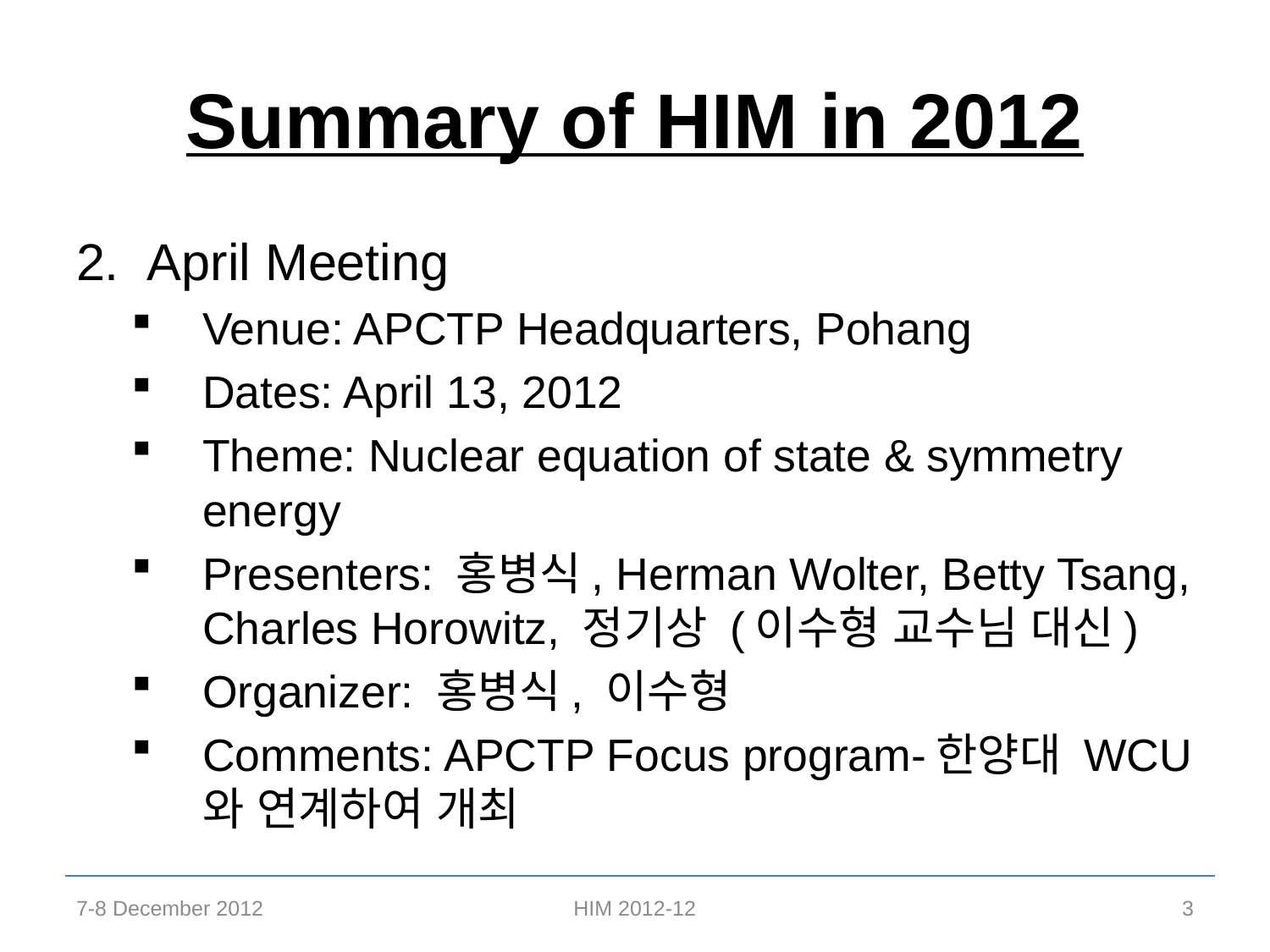

# Summary of HIM in 2012
April Meeting
Venue: APCTP Headquarters, Pohang
Dates: April 13, 2012
Theme: Nuclear equation of state & symmetry energy
Presenters: 홍병식, Herman Wolter, Betty Tsang, Charles Horowitz, 정기상 (이수형 교수님 대신)
Organizer: 홍병식, 이수형
Comments: APCTP Focus program-한양대 WCU와 연계하여 개최
7-8 December 2012
HIM 2012-12
3